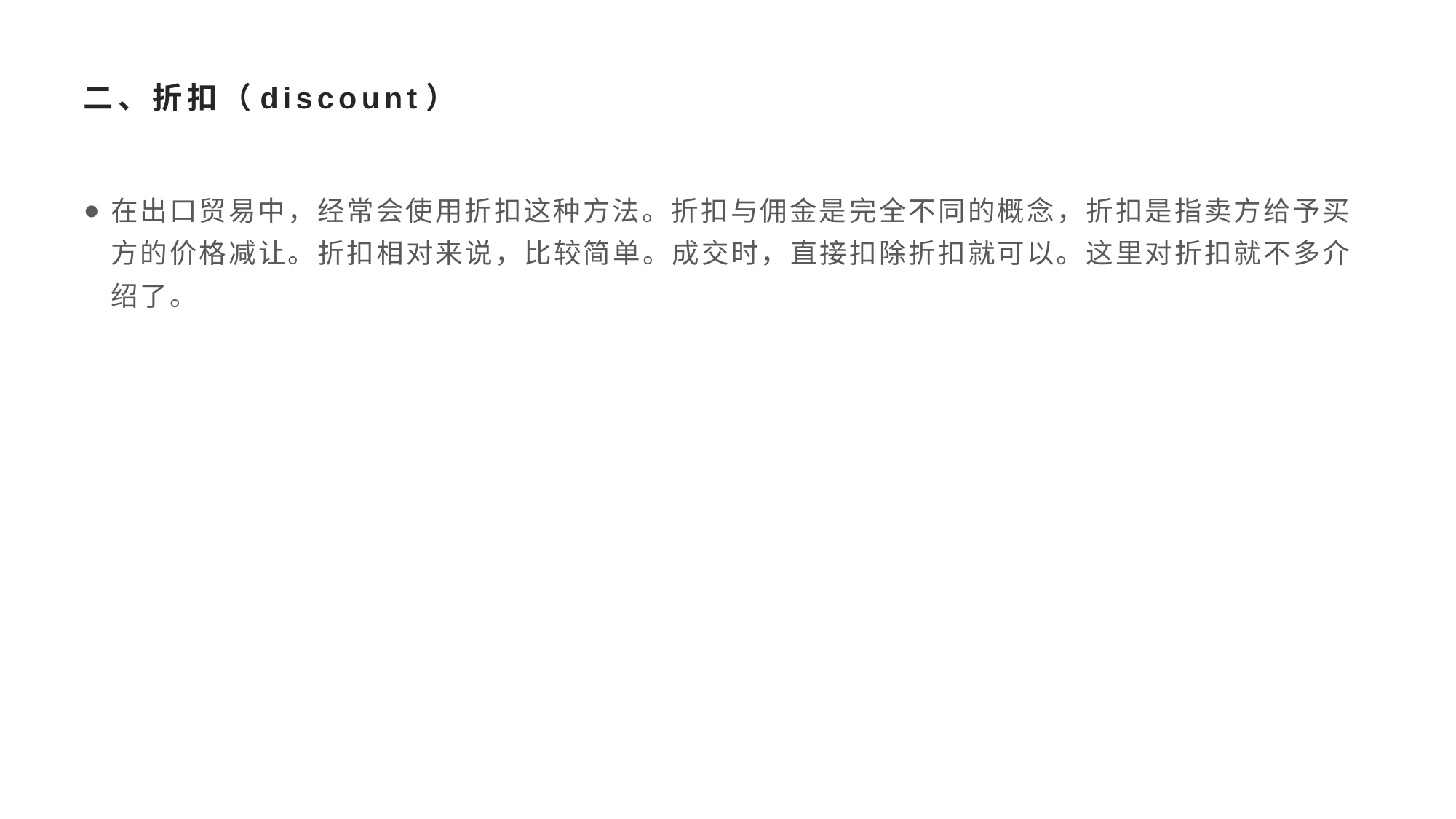

# 二、折扣（discount）
在出口贸易中，经常会使用折扣这种方法。折扣与佣金是完全不同的概念，折扣是指卖方给予买方的价格减让。折扣相对来说，比较简单。成交时，直接扣除折扣就可以。这里对折扣就不多介绍了。

16